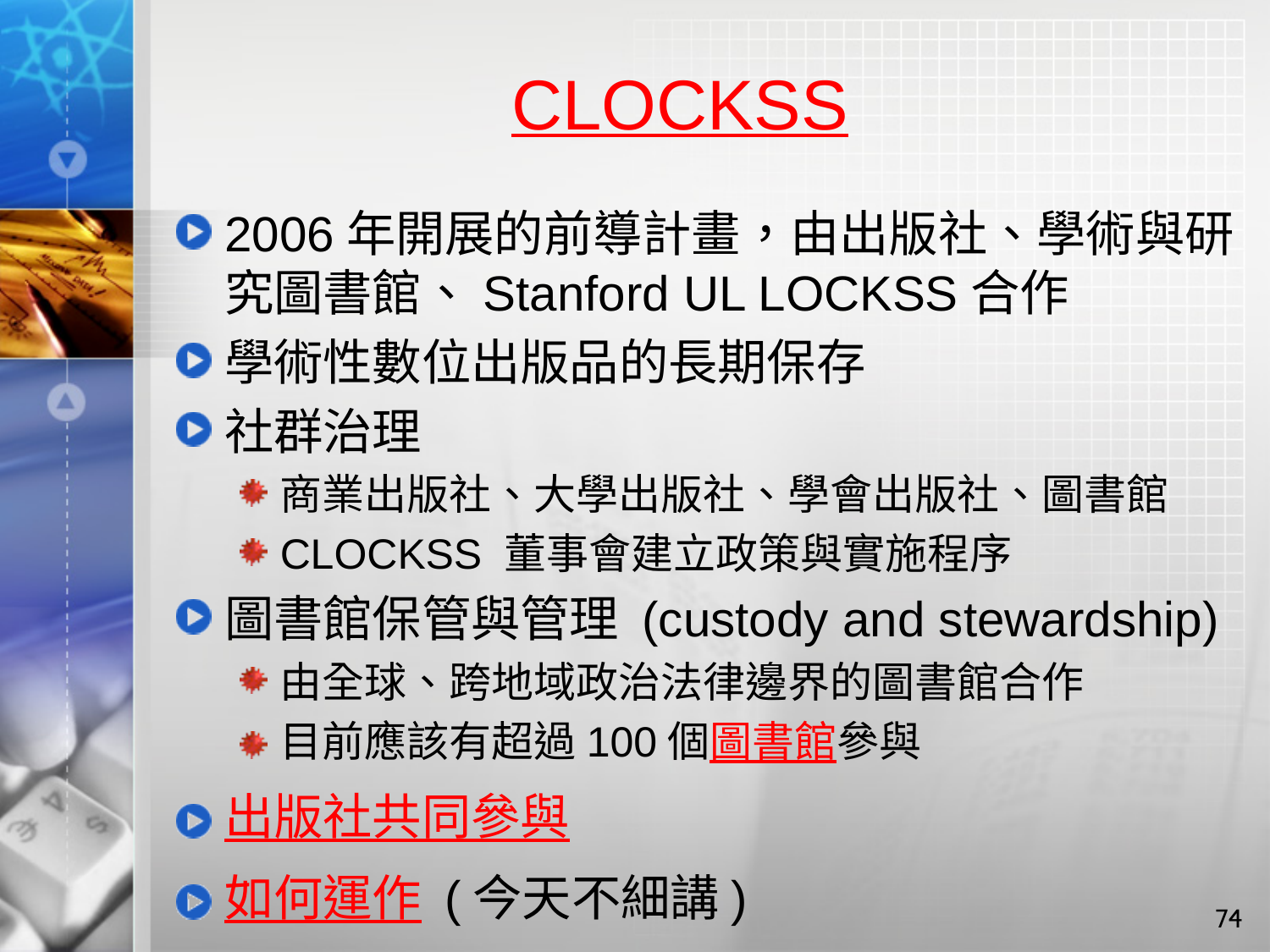

# CLOCKSS
2006年開展的前導計畫，由出版社、學術與研究圖書館、Stanford UL LOCKSS合作
學術性數位出版品的長期保存
社群治理
商業出版社、大學出版社、學會出版社、圖書館
CLOCKSS 董事會建立政策與實施程序
圖書館保管與管理 (custody and stewardship)
由全球、跨地域政治法律邊界的圖書館合作
目前應該有超過100個圖書館參與
出版社共同參與
如何運作 (今天不細講)
74